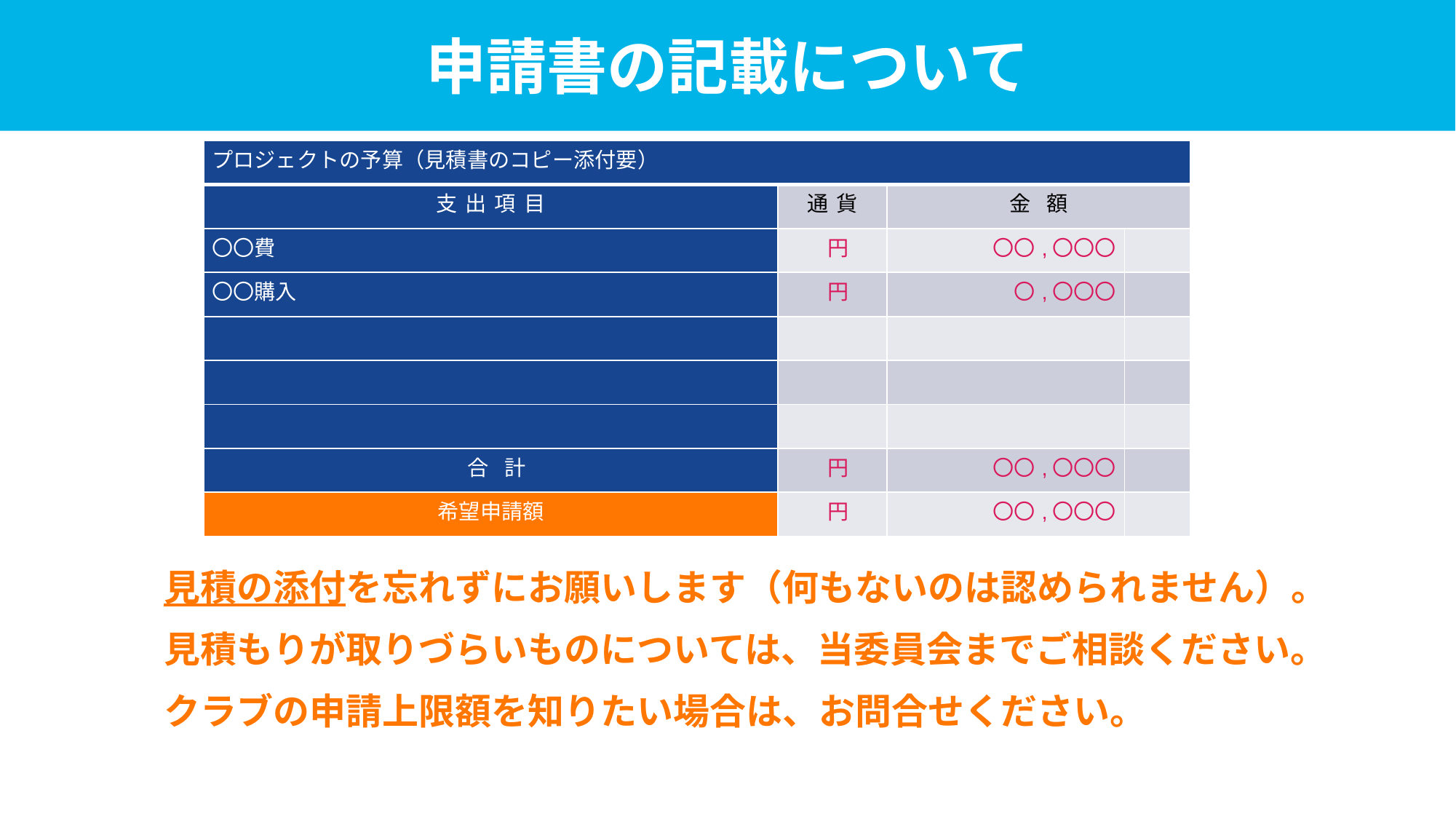

申請書の記載について
| プロジェクトの予算（見積書のコピー添付要） |  |  |  |
| --- | --- | --- | --- |
| 支出項目 | 通貨 | 金額 |  |
| 〇〇費 | 円 | 〇〇,〇〇〇 |  |
| 〇〇購入 | 円 | 〇,〇〇〇 |  |
|  |  |  |  |
|  |  |  |  |
|  |  |  |  |
| 合計 | 円 | 〇〇,〇〇〇 |  |
| 希望申請額 | 円 | 〇〇,〇〇〇 |  |
見積の添付を忘れずにお願いします（何もないのは認められません）。
見積もりが取りづらいものについては、当委員会までご相談ください。
クラブの申請上限額を知りたい場合は、お問合せください。
タイトルページのオプション